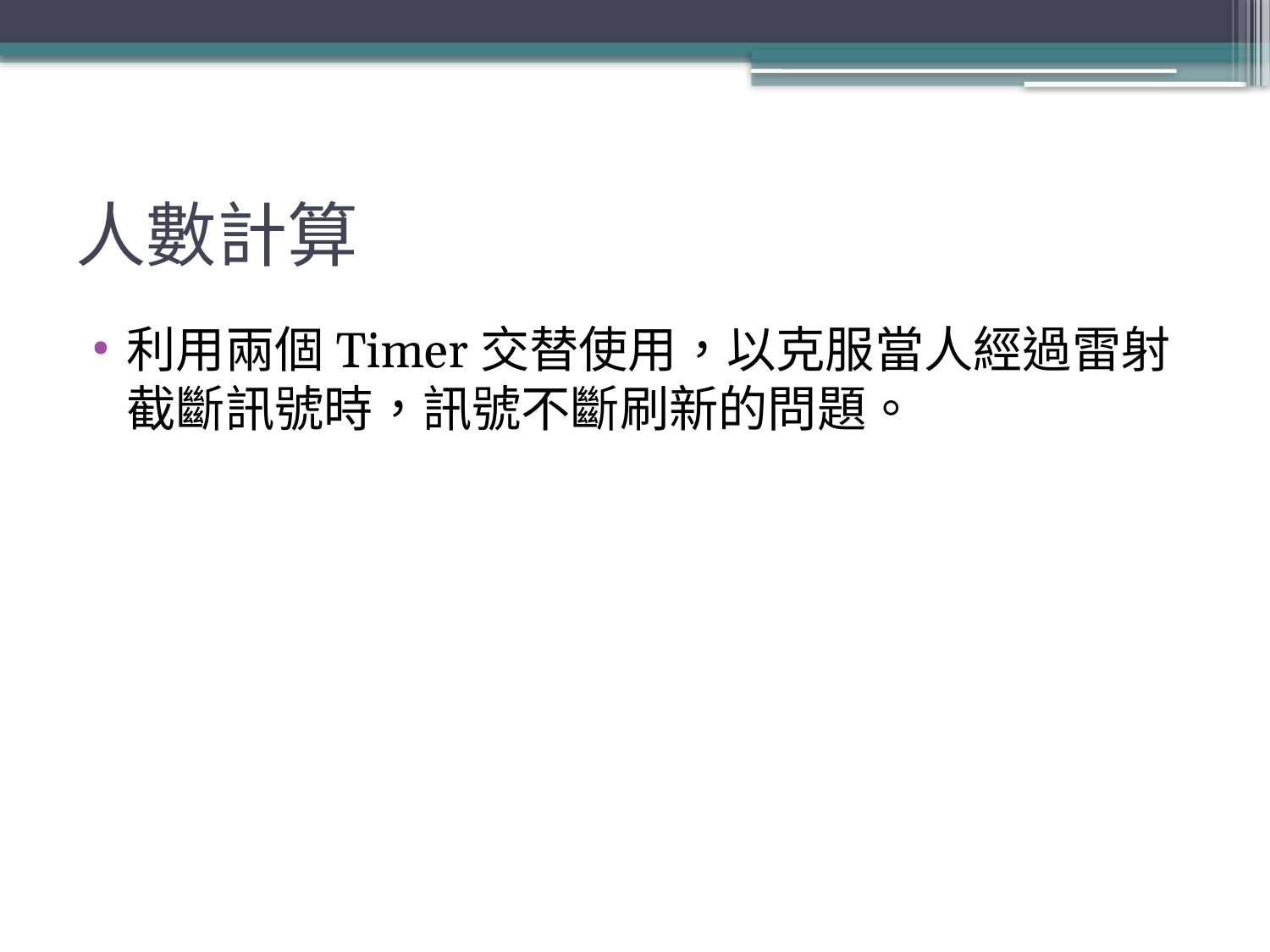

# 人數計算
利用兩個Timer交替使用，以克服當人經過雷射截斷訊號時，訊號不斷刷新的問題。